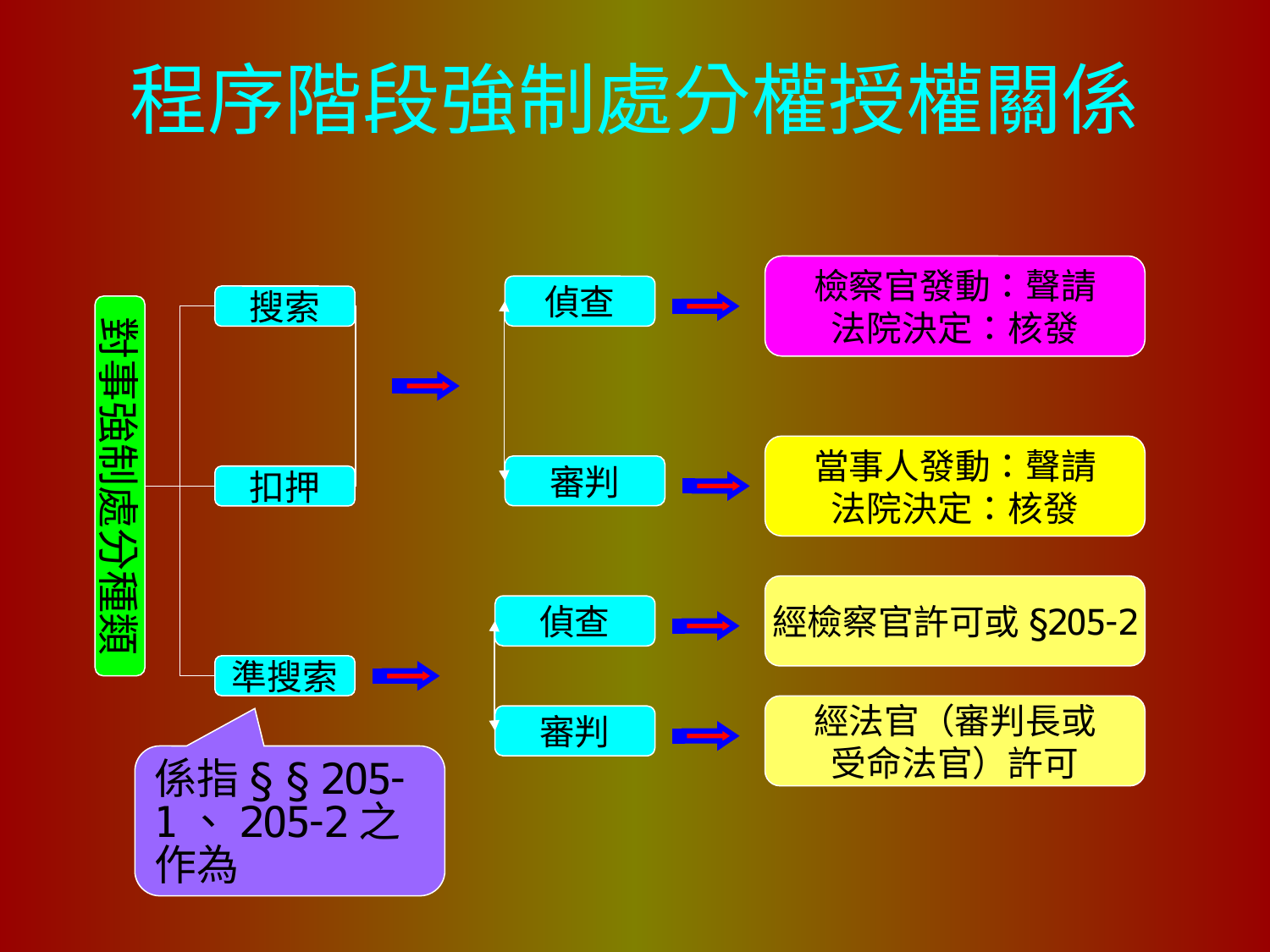

# 程序階段強制處分權授權關係
檢察官發動：聲請
法院決定：核發
偵查
搜索
對事強制處分種類

當事人發動：聲請
法院決定：核發
審判
扣押

經檢察官許可或§205-2
偵查

準搜索

經法官（審判長或
受命法官）許可
審判

係指§ § 205-1、205-2之作為